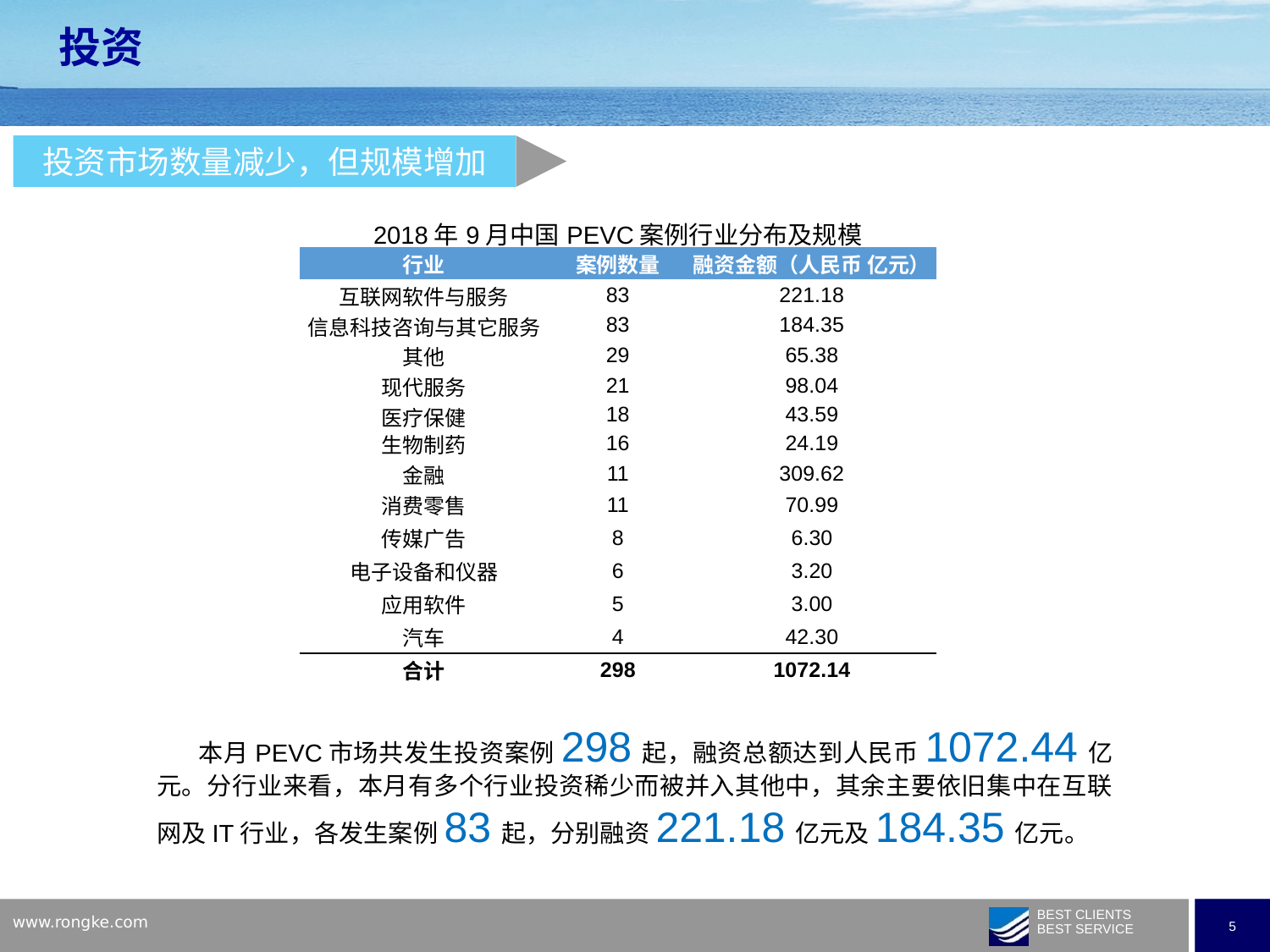

投资
投资市场数量减少，但规模增加

| 2018年9月中国PEVC案例行业分布及规模 |  |  |
| --- | --- | --- |
| 行业 | 案例数量 | 融资金额（人民币 亿元） |
| 互联网软件与服务 | 83 | 221.18 |
| 信息科技咨询与其它服务 | 83 | 184.35 |
| 其他 | 29 | 65.38 |
| 现代服务 | 21 | 98.04 |
| 医疗保健 | 18 | 43.59 |
| 生物制药 | 16 | 24.19 |
| 金融 | 11 | 309.62 |
| 消费零售 | 11 | 70.99 |
| 传媒广告 | 8 | 6.30 |
| 电子设备和仪器 | 6 | 3.20 |
| 应用软件 | 5 | 3.00 |
| 汽车 | 4 | 42.30 |
| 合计 | 298 | 1072.14 |
      本月PEVC市场共发生投资案例298起，融资总额达到人民币1072.44亿元。分行业来看，本月有多个行业投资稀少而被并入其他中，其余主要依旧集中在互联网及IT行业，各发生案例83起，分别融资221.18亿元及184.35亿元。